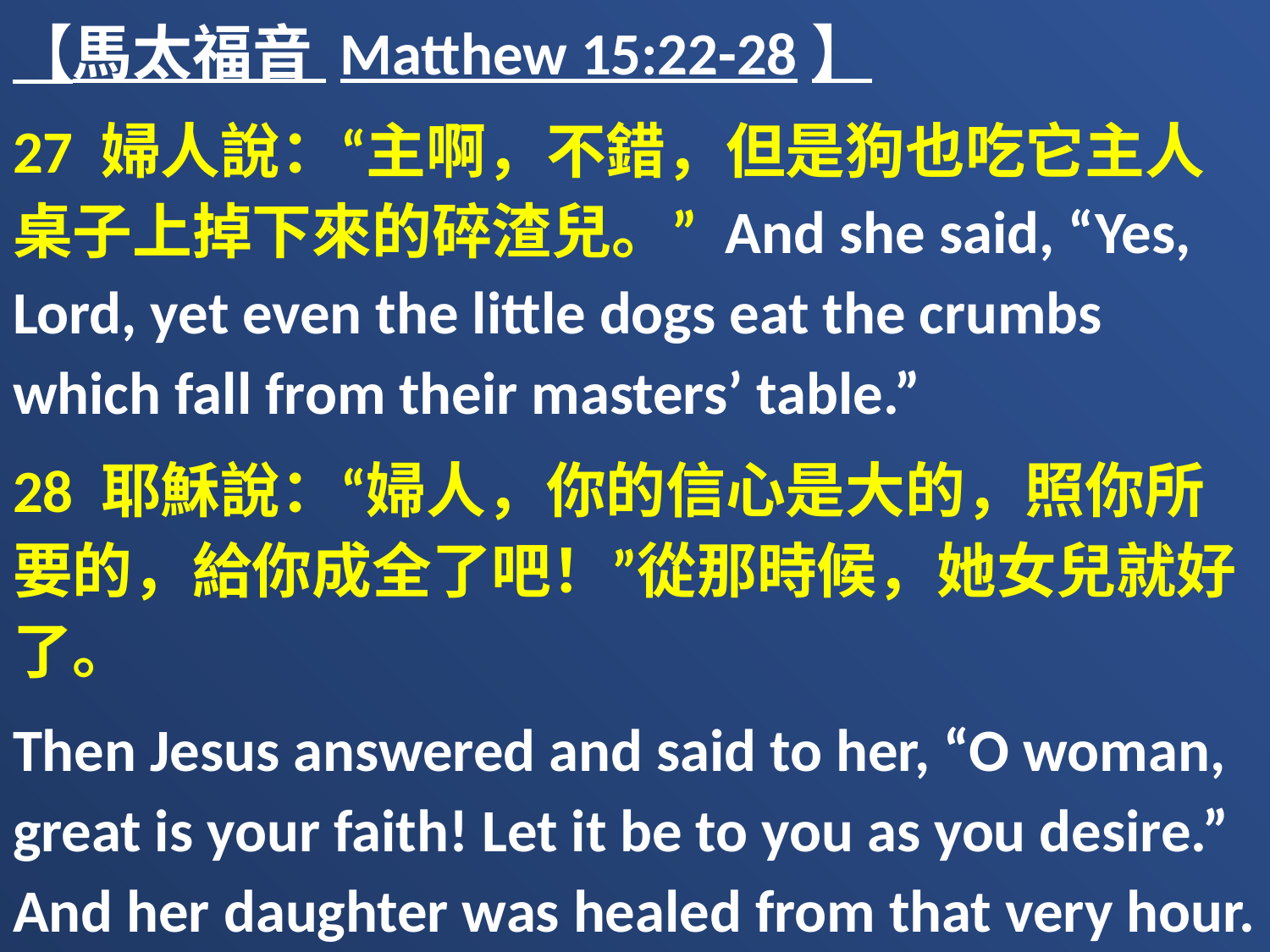

【馬太福音 Matthew 15:22-28】
27 婦人說：“主啊，不錯，但是狗也吃它主人桌子上掉下來的碎渣兒。” And she said, “Yes, Lord, yet even the little dogs eat the crumbs which fall from their masters’ table.”
28 耶穌說：“婦人，你的信心是大的，照你所要的，給你成全了吧！”從那時候，她女兒就好了。
Then Jesus answered and said to her, “O woman, great is your faith! Let it be to you as you desire.” And her daughter was healed from that very hour.